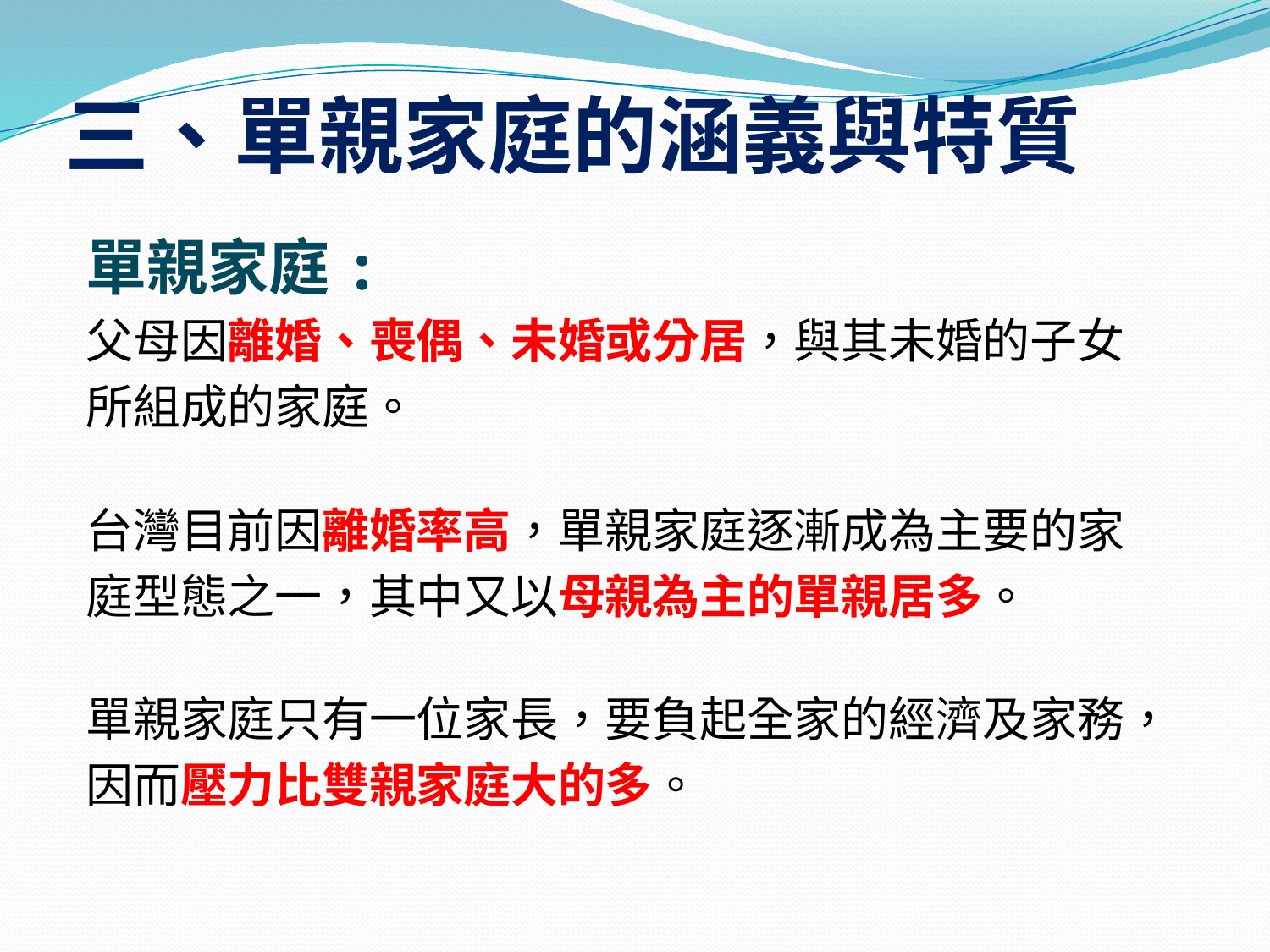

# 三、單親家庭的涵義與特質
單親家庭:
父母因離婚、喪偶、未婚或分居，與其未婚的子女
所組成的家庭。

台灣目前因離婚率高，單親家庭逐漸成為主要的家
庭型態之一，其中又以母親為主的單親居多。

單親家庭只有一位家長，要負起全家的經濟及家務，
因而壓力比雙親家庭大的多。